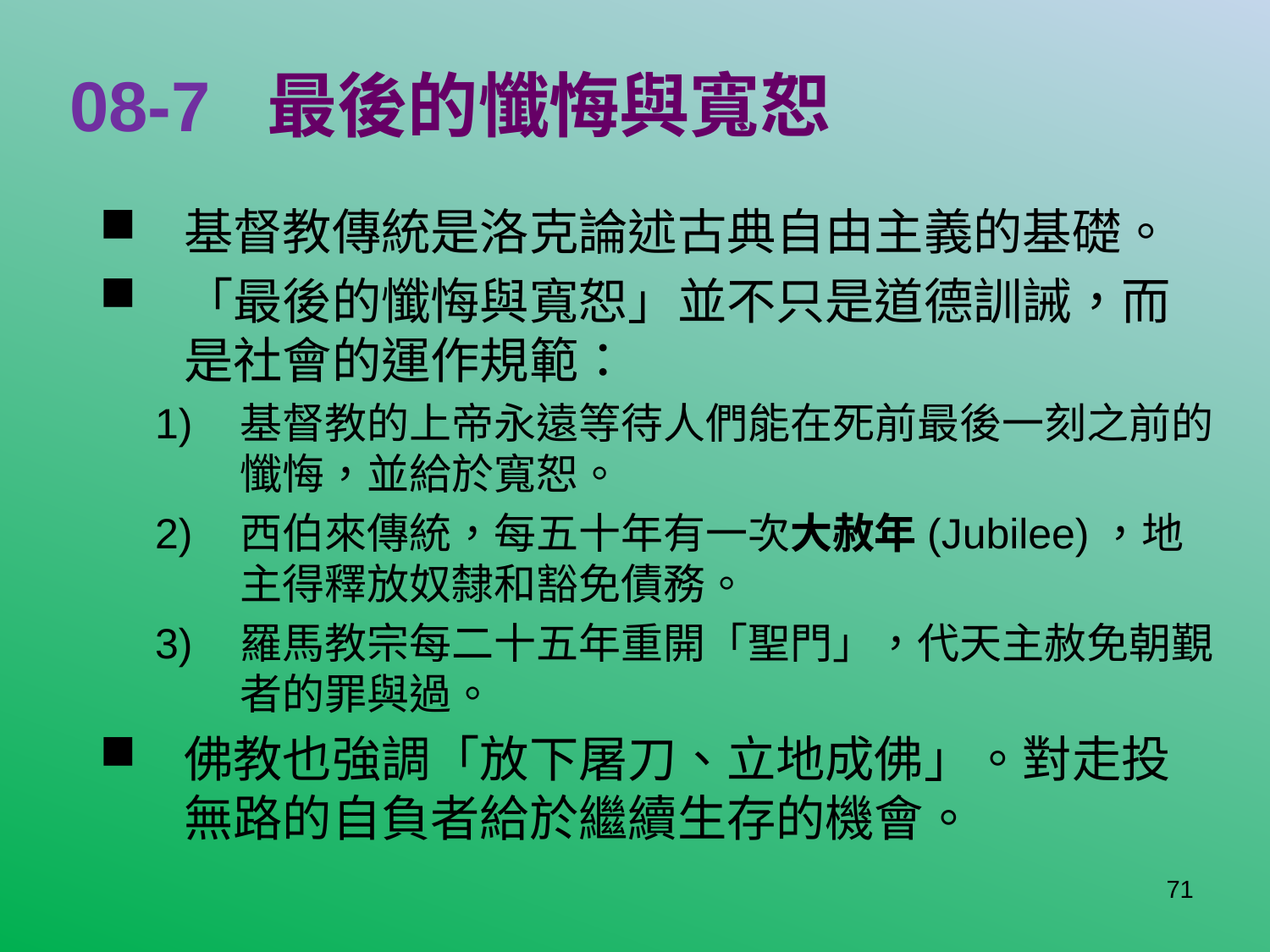

# 08-7  最後的懺悔與寬恕
基督教傳統是洛克論述古典自由主義的基礎。
「最後的懺悔與寬恕」並不只是道德訓誡，而是社會的運作規範：
基督教的上帝永遠等待人們能在死前最後一刻之前的懺悔，並給於寬恕。
西伯來傳統，每五十年有一次大赦年(Jubilee)，地主得釋放奴隸和豁免債務。
羅馬教宗每二十五年重開「聖門」，代天主赦免朝覲者的罪與過。
佛教也強調「放下屠刀、立地成佛」。對走投無路的自負者給於繼續生存的機會。
71